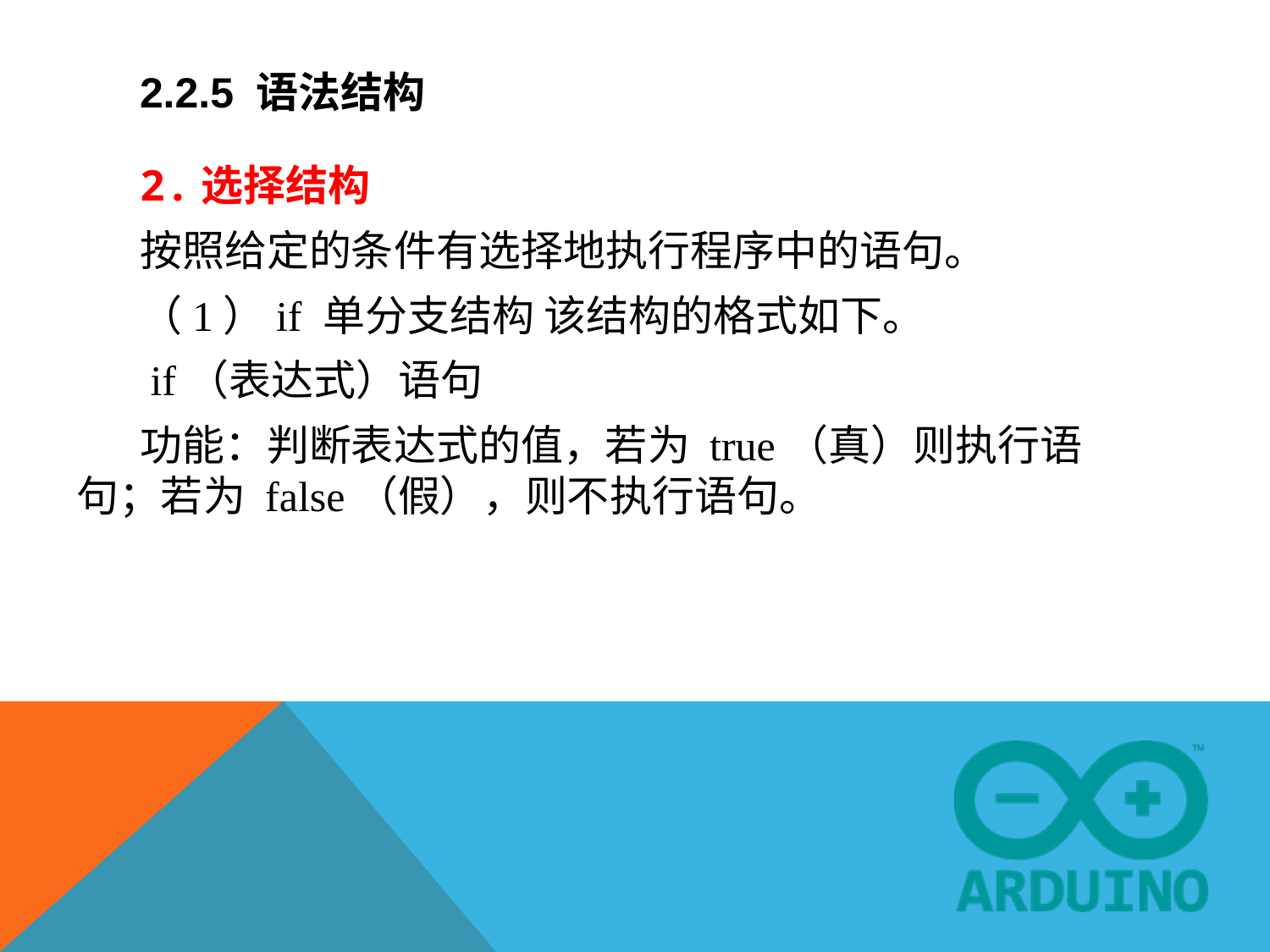

# 2.2.5 语法结构
2.选择结构
按照给定的条件有选择地执行程序中的语句。
（1）if 单分支结构 该结构的格式如下。
 if（表达式）语句
功能：判断表达式的值，若为 true（真）则执行语句；若为 false（假），则不执行语句。